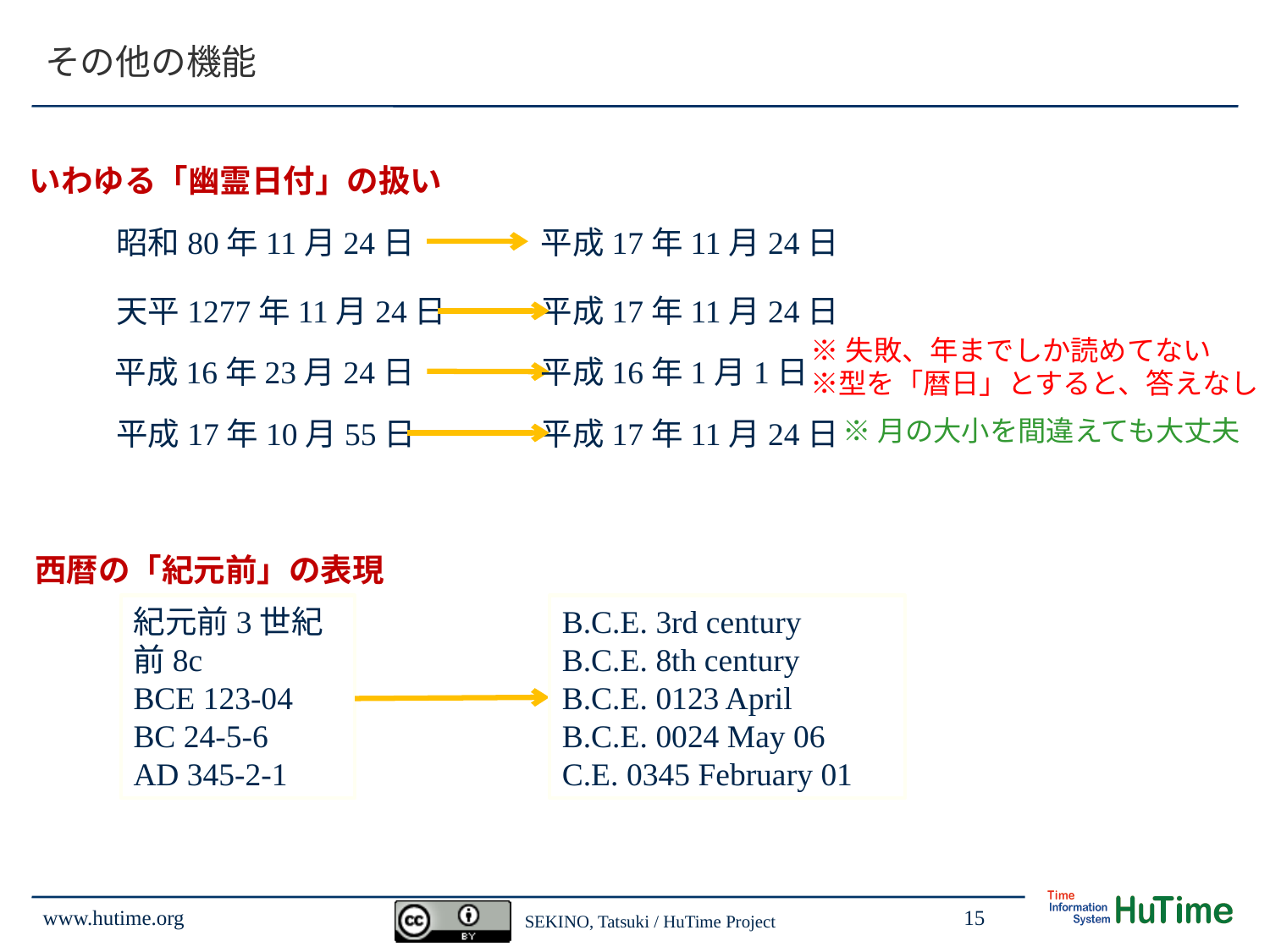

# その他の機能
いわゆる「幽霊日付」の扱い
昭和80年11月24日
平成17年11月24日
天平1277年11月24日
平成17年11月24日
※失敗、年までしか読めてない
※型を「暦日」とすると、答えなし
平成16年23月24日
平成16年1月1日
平成17年10月55日
平成17年11月24日
※月の大小を間違えても大丈夫
西暦の「紀元前」の表現
紀元前3世紀
前8c
BCE 123-04
BC 24-5-6
AD 345-2-1
B.C.E. 3rd century
B.C.E. 8th century
B.C.E. 0123 April
B.C.E. 0024 May 06
C.E. 0345 February 01